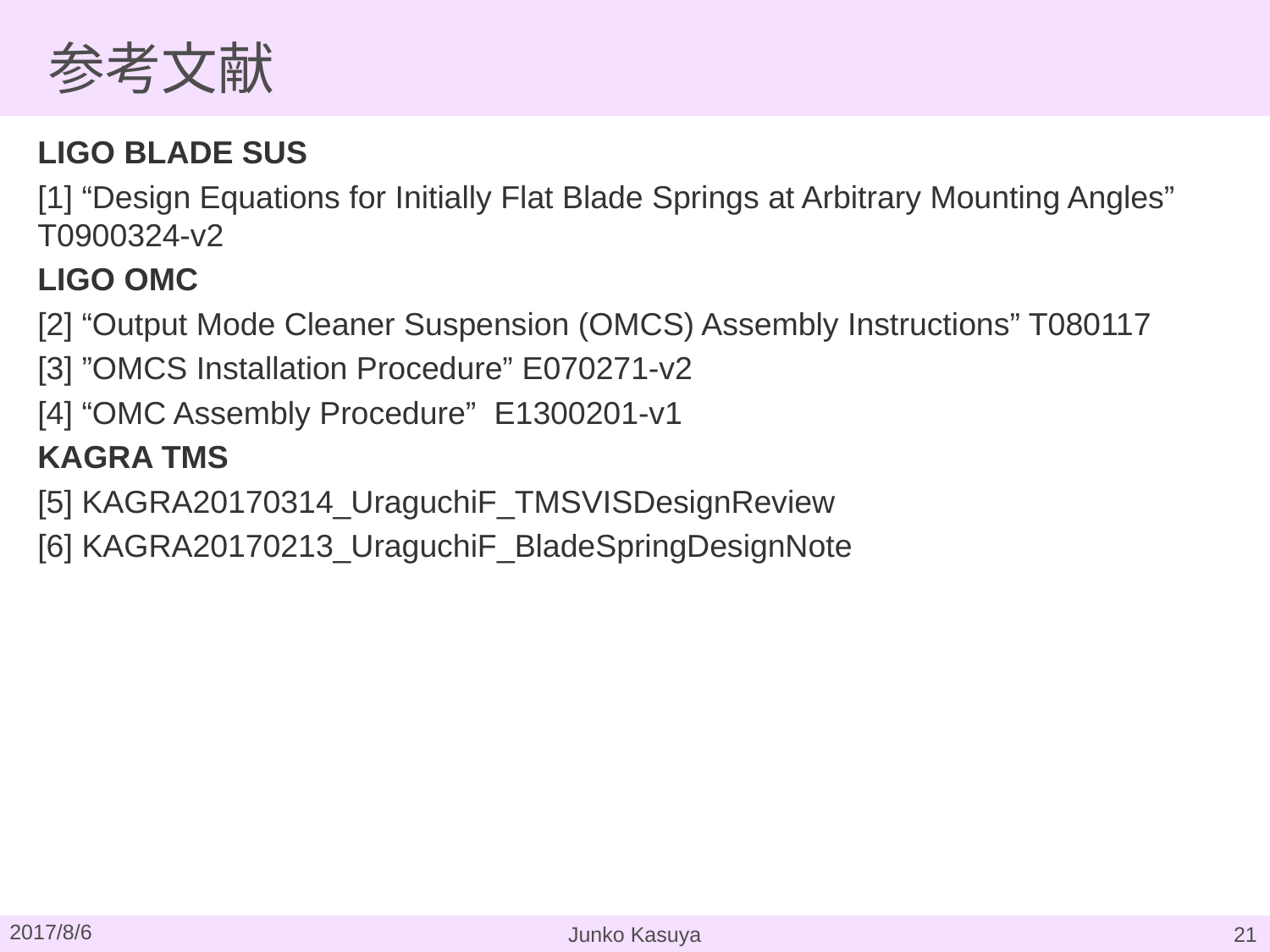

# 参考文献
LIGO BLADE SUS
[1] “Design Equations for Initially Flat Blade Springs at Arbitrary Mounting Angles”       T0900324-v2
LIGO OMC
[2] “Output Mode Cleaner Suspension (OMCS) Assembly Instructions” T080117
[3] ”OMCS Installation Procedure” E070271-v2
[4] “OMC Assembly Procedure”  E1300201-v1
KAGRA TMS
[5] KAGRA20170314_UraguchiF_TMSVISDesignReview
[6] KAGRA20170213_UraguchiF_BladeSpringDesignNote

2017/8/6
Junko Kasuya
21